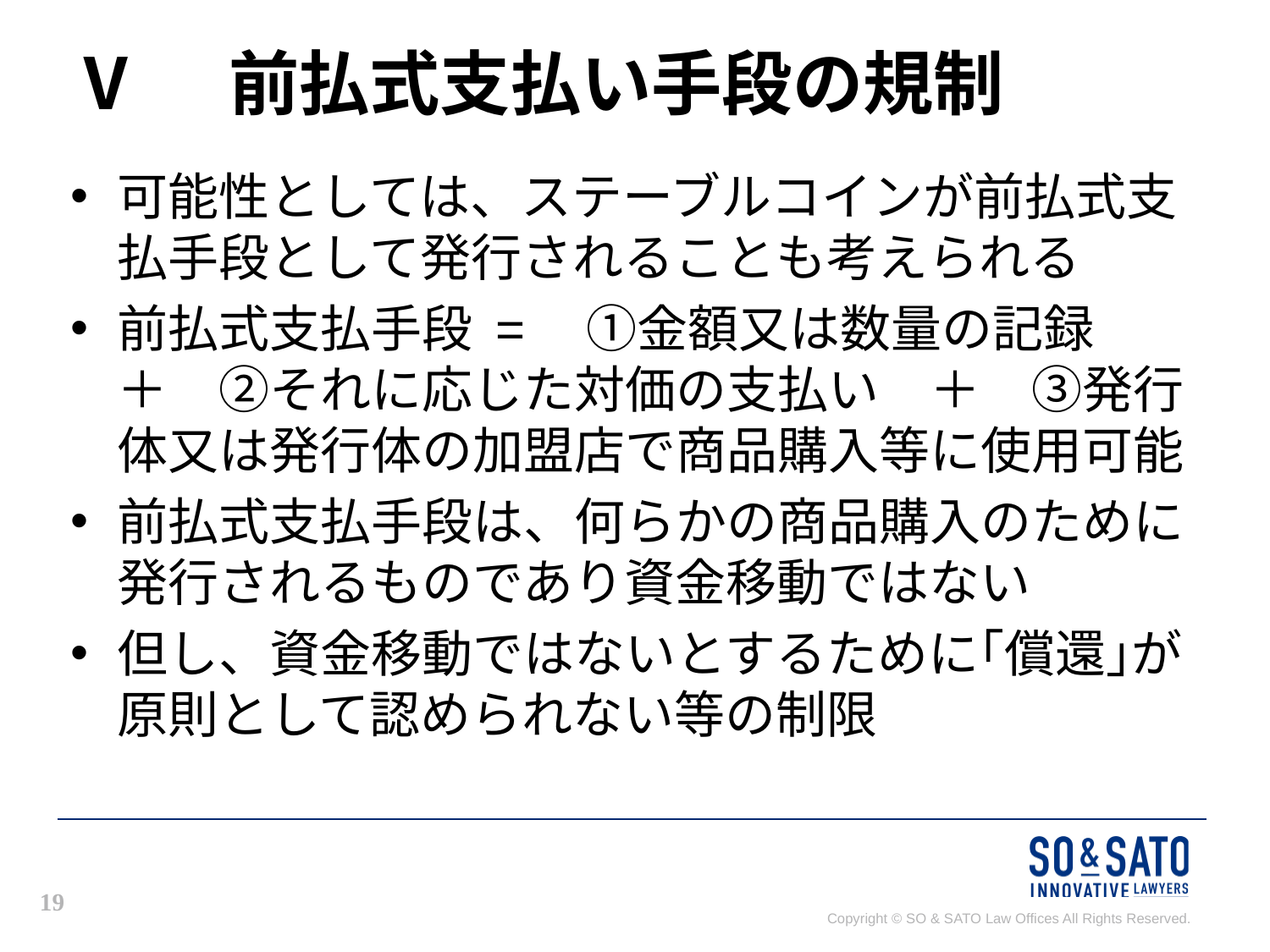

# Ⅴ　前払式支払い手段の規制
可能性としては、ステーブルコインが前払式支払手段として発行されることも考えられる
前払式支払手段 =　①金額又は数量の記録　＋　②それに応じた対価の支払い　＋　③発行体又は発行体の加盟店で商品購入等に使用可能
前払式支払手段は、何らかの商品購入のために発行されるものであり資金移動ではない
但し、資金移動ではないとするために｢償還｣が原則として認められない等の制限

19